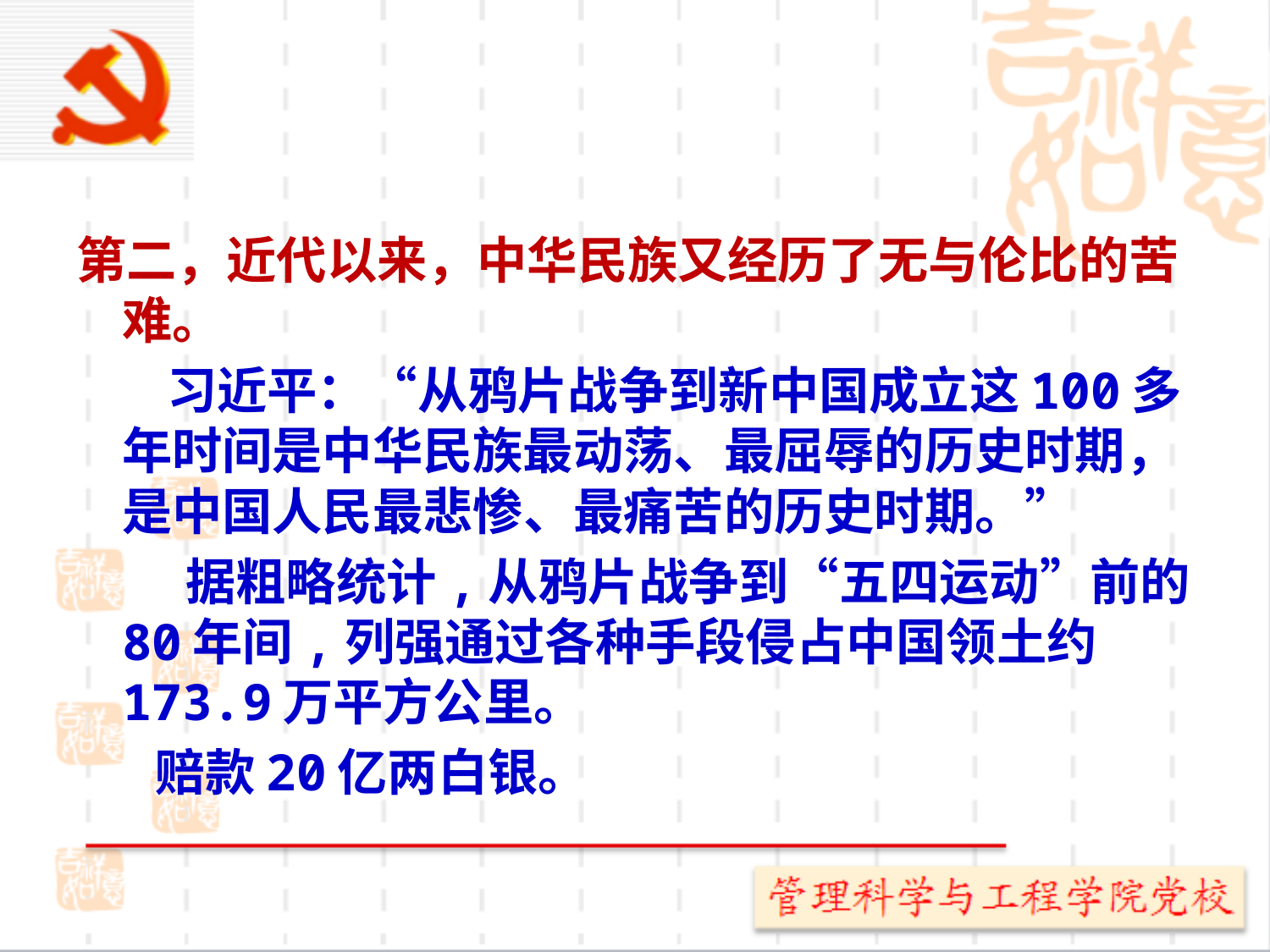

#
第二，近代以来，中华民族又经历了无与伦比的苦难。
       习近平：“从鸦片战争到新中国成立这100多年时间是中华民族最动荡、最屈辱的历史时期，是中国人民最悲惨、最痛苦的历史时期。”
            据粗略统计,从鸦片战争到“五四运动”前的80年间,列强通过各种手段侵占中国领土约173.9万平方公里。
      赔款20亿两白银。